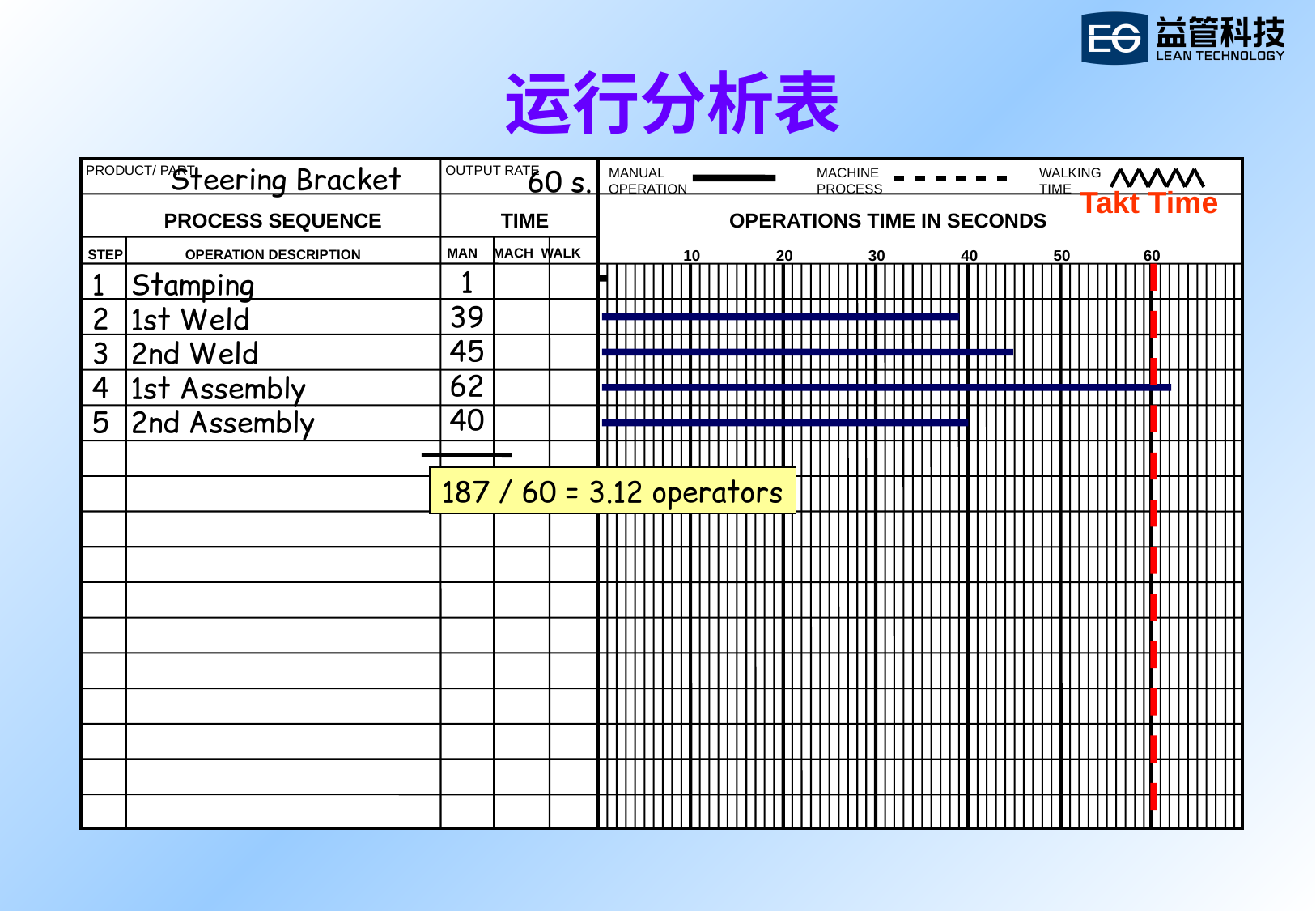

# 运行分析表
Steering Bracket
PRODUCT/ PART
OUTPUT RATE
60 s.

MANUAL
OPERATION
MACHINE
PROCESS
WALKING
TIME

PROCESS SEQUENCE
TIME
OPERATIONS TIME IN SECONDS

MAN    MACH  WALK
STEP
OPERATION DESCRIPTION
10
20
30
40
50
60
1
39
45
62
40
1
2
3
4
5
Stamping
1st Weld
2nd Weld
1st Assembly
2nd Assembly

187 / 60 = 3.12 operators
Takt Time